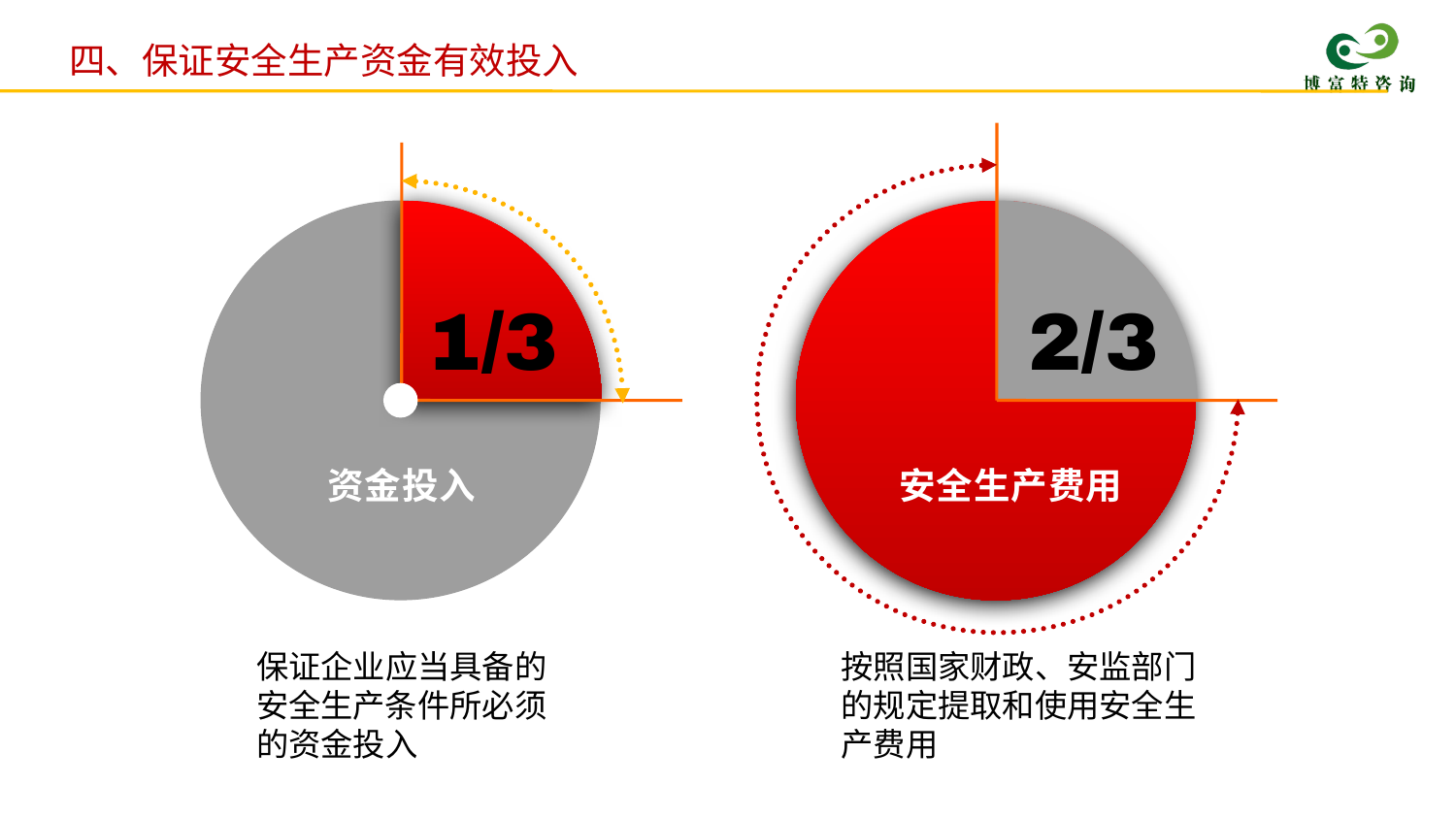

四、保证安全生产资金有效投入

1/3
2/3

资金投入
安全生产费用
保证企业应当具备的安全生产条件所必须的资金投入
按照国家财政、安监部门的规定提取和使用安全生产费用